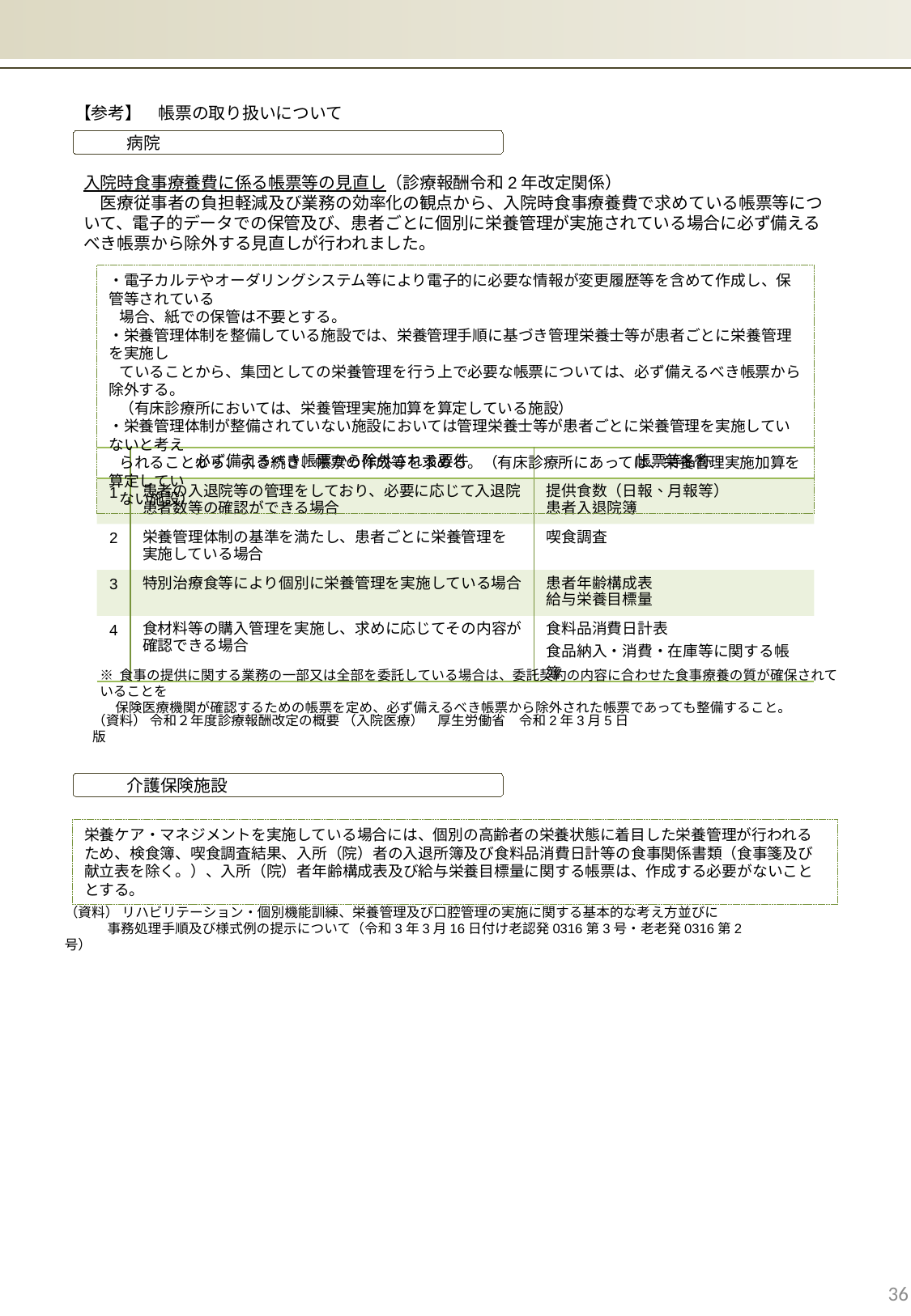

【参考】　帳票の取り扱いについて
　　　病院
入院時食事療養費に係る帳票等の見直し（診療報酬令和2年改定関係）
　医療従事者の負担軽減及び業務の効率化の観点から、入院時食事療養費で求めている帳票等について、電子的データでの保管及び、患者ごとに個別に栄養管理が実施されている場合に必ず備えるべき帳票から除外する見直しが行われました。
・電子カルテやオーダリングシステム等により電子的に必要な情報が変更履歴等を含めて作成し、保管等されている
  場合、紙での保管は不要とする。
・栄養管理体制を整備している施設では、栄養管理手順に基づき管理栄養士等が患者ごとに栄養管理を実施し
  ていることから、集団としての栄養管理を行う上で必要な帳票については、必ず備えるべき帳票から除外する。
  （有床診療所においては、栄養管理実施加算を算定している施設）
・栄養管理体制が整備されていない施設においては管理栄養士等が患者ごとに栄養管理を実施していないと考え
  られることから、引き続き、帳票の作成等を求める。（有床診療所にあっては、栄養管理実施加算を算定してい
  ない施設）
|  | 必ず備えるべき帳票から除外される要件 | 帳票等名称 |
| --- | --- | --- |
| 1 | 患者の入退院等の管理をしており、必要に応じて入退院患者数等の確認ができる場合 | 提供食数（日報、月報等） 患者入退院簿 |
| 2 | 栄養管理体制の基準を満たし、患者ごとに栄養管理を実施している場合 | 喫食調査 |
| 3 | 特別治療食等により個別に栄養管理を実施している場合 | 患者年齢構成表 給与栄養目標量 |
| 4 | 食材料等の購入管理を実施し、求めに応じてその内容が確認できる場合 | 食料品消費日計表 食品納入・消費・在庫等に関する帳簿 |
※ 食事の提供に関する業務の一部又は全部を委託している場合は、委託契約の内容に合わせた食事療養の質が確保されていることを
    保険医療機関が確認するための帳票を定め、必ず備えるべき帳票から除外された帳票であっても整備すること。
（資料） 令和２年度診療報酬改定の概要 （入院医療）　厚生労働省　令和2年3月5日版
　　　介護保険施設
栄養ケア・マネジメントを実施している場合には、個別の高齢者の栄養状態に着目した栄養管理が行われるため、検食簿、喫食調査結果、入所（院）者の入退所簿及び食料品消費日計等の食事関係書類（食事箋及び献立表を除く。）、入所（院）者年齢構成表及び給与栄養目標量に関する帳票は、作成する必要がないこととする。
（資料） リハビリテーション・個別機能訓練、栄養管理及び口腔管理の実施に関する基本的な考え方並びに
             事務処理手順及び様式例の提示について（令和3年3月16日付け老認発0316第3号・老老発0316第2号）
36